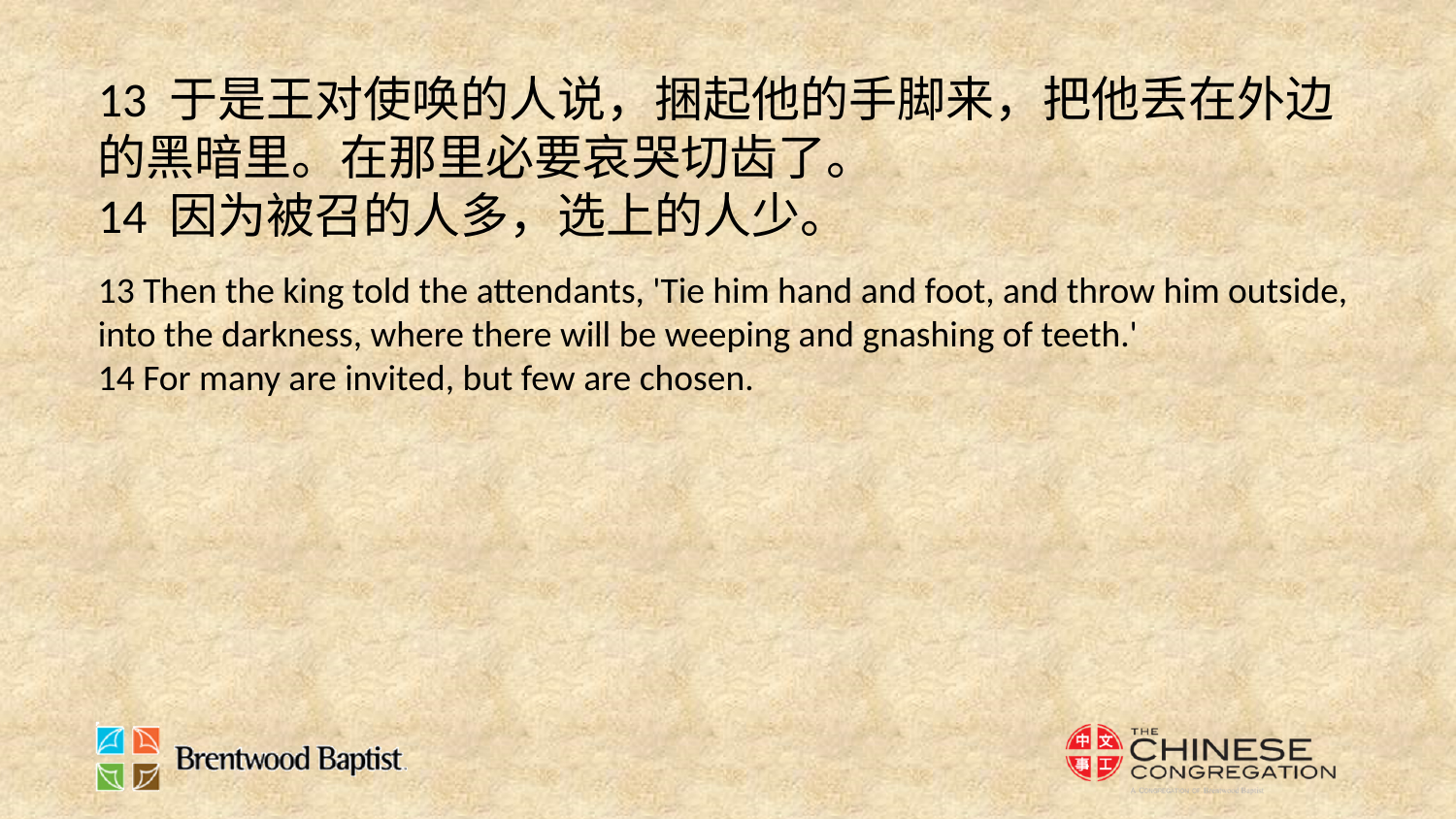

13 于是王对使唤的人说，捆起他的手脚来，把他丢在外边的黑暗里。在那里必要哀哭切齿了。
14 因为被召的人多，选上的人少。

13 Then the king told the attendants, 'Tie him hand and foot, and throw him outside, into the darkness, where there will be weeping and gnashing of teeth.'
14 For many are invited, but few are chosen.